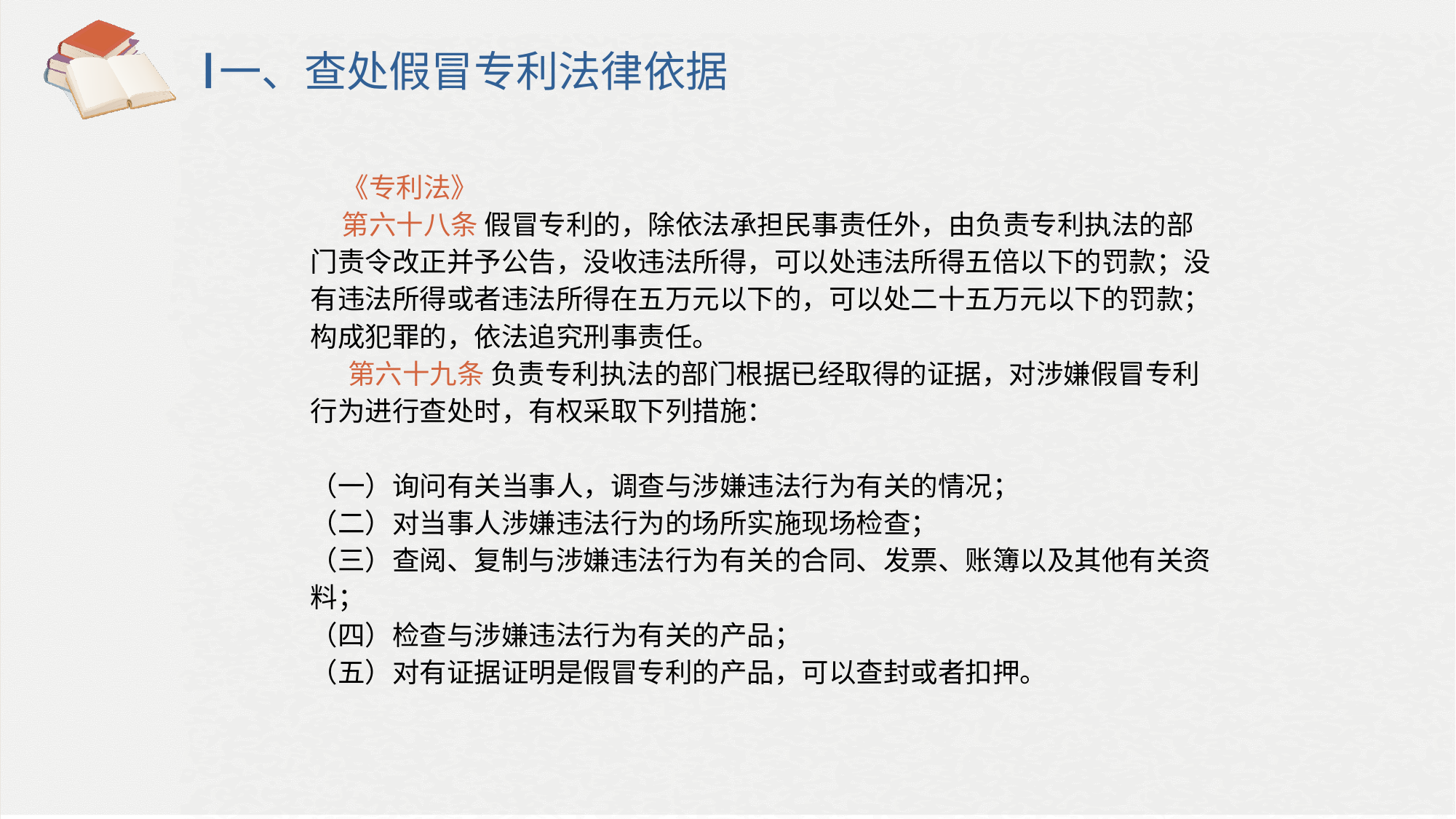

一、查处假冒专利法律依据

    《专利法》
    第六十八条 假冒专利的，除依法承担民事责任外，由负责专利执法的部门责令改正并予公告，没收违法所得，可以处违法所得五倍以下的罚款；没有违法所得或者违法所得在五万元以下的，可以处二十五万元以下的罚款；构成犯罪的，依法追究刑事责任。
     第六十九条 负责专利执法的部门根据已经取得的证据，对涉嫌假冒专利行为进行查处时，有权采取下列措施：

（一）询问有关当事人，调查与涉嫌违法行为有关的情况；
（二）对当事人涉嫌违法行为的场所实施现场检查；
（三）查阅、复制与涉嫌违法行为有关的合同、发票、账簿以及其他有关资料；
（四）检查与涉嫌违法行为有关的产品；
（五）对有证据证明是假冒专利的产品，可以查封或者扣押。